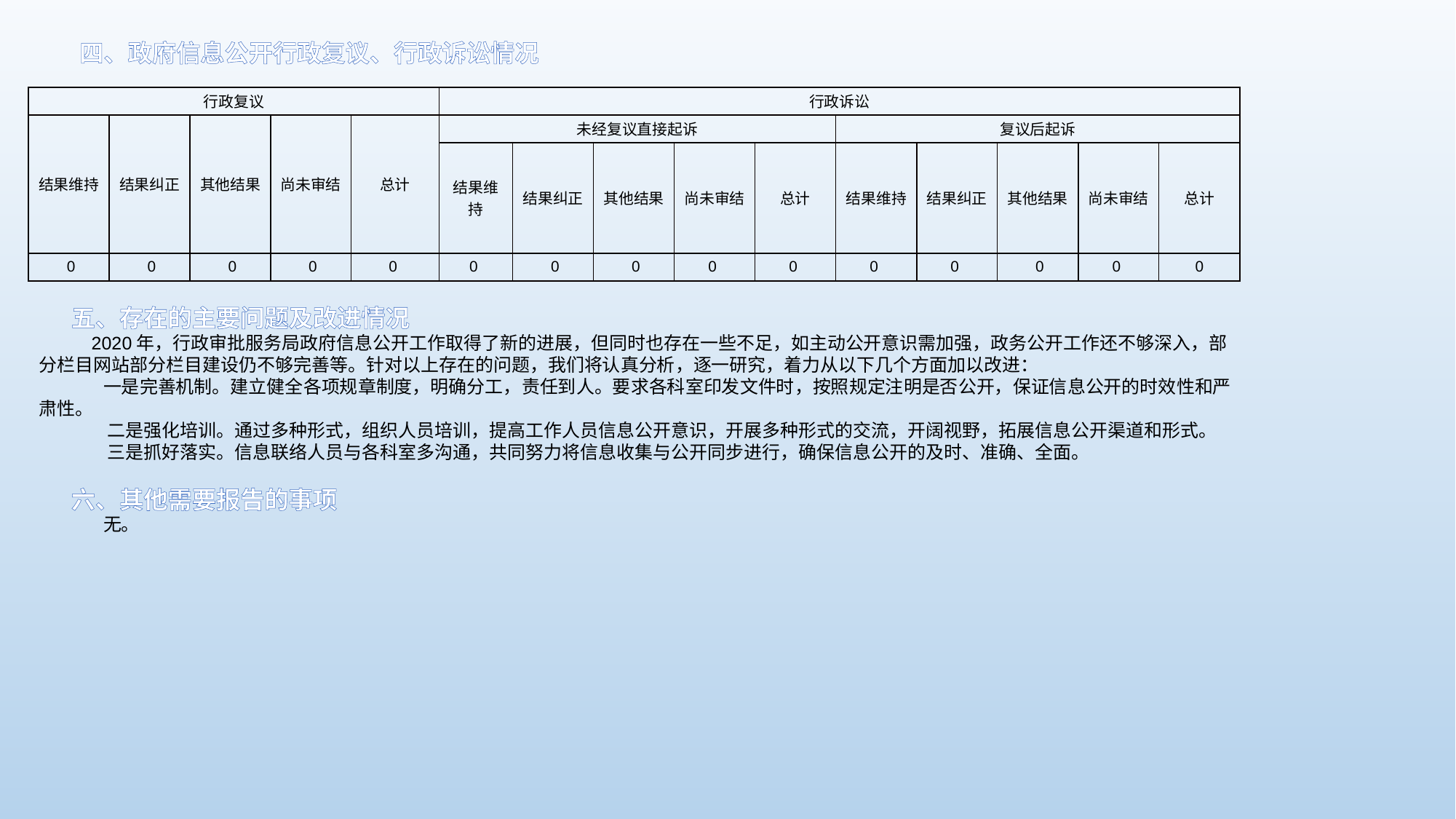

四、政府信息公开行政复议、行政诉讼情况

| 行政复议 |  |  |  |  | 行政诉讼 |  |  |  |  |  |  |  |  |  |
| --- | --- | --- | --- | --- | --- | --- | --- | --- | --- | --- | --- | --- | --- | --- |
| 结果维持 | 结果纠正 | 其他结果 | 尚未审结 | 总计 | 未经复议直接起诉 |  |  |  |  | 复议后起诉 |  |  |  |  |
|  |  |  |  |  | 结果维持 | 结果纠正 | 其他结果 | 尚未审结 | 总计 | 结果维持 | 结果纠正 | 其他结果 | 尚未审结 | 总计 |
| 0 | 0 | 0 | 0 | 0 | 0 | 0 | 0 | 0 | 0 | 0 | 0 | 0 | 0 | 0 |
五、存在的主要问题及改进情况
    2020年，行政审批服务局政府信息公开工作取得了新的进展，但同时也存在一些不足，如主动公开意识需加强，政务公开工作还不够深入，部分栏目网站部分栏目建设仍不够完善等。针对以上存在的问题，我们将认真分析，逐一研究，着力从以下几个方面加以改进：       一是完善机制。建立健全各项规章制度，明确分工，责任到人。要求各科室印发文件时，按照规定注明是否公开，保证信息公开的时效性和严肃性。        二是强化培训。通过多种形式，组织人员培训，提高工作人员信息公开意识，开展多种形式的交流，开阔视野，拓展信息公开渠道和形式。        三是抓好落实。信息联络人员与各科室多沟通，共同努力将信息收集与公开同步进行，确保信息公开的及时、准确、全面。
六、其他需要报告的事项
       无。